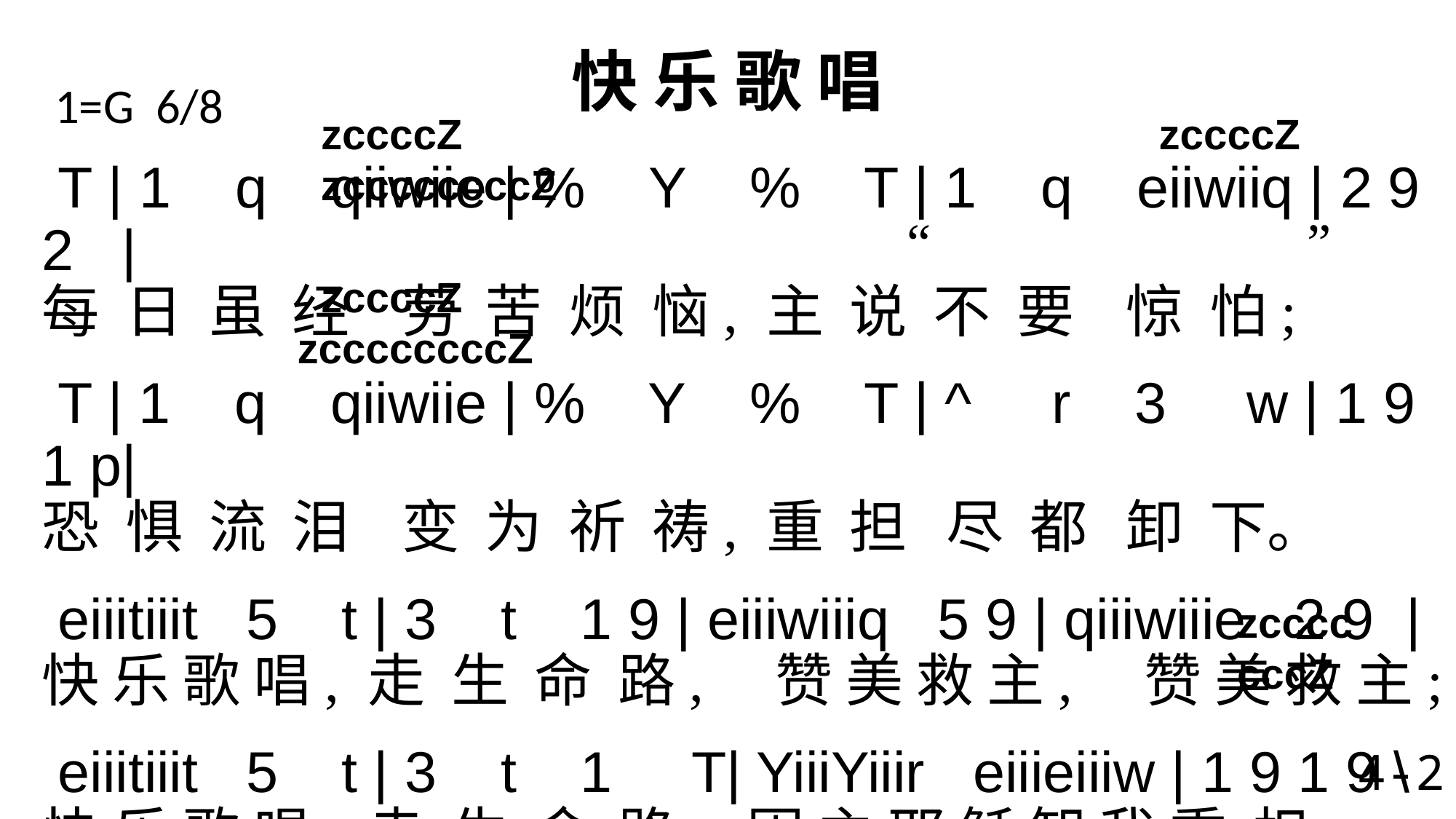

# 快 乐 歌 唱
1=G  6/8
  zccccZ                                                           zccccZ           zccccccccZ

 T | 1    q    qiiwiie | %    Y    %    T | 1    q    eiiwiiq | 2 9  2   |
每  日  虽  经    劳  苦  烦  恼, 主  说  不  要    惊  怕;
T | 1    q    qiiwiie | %    Y    %    T | ^     r    3     w | 1 9  1 p|
恐  惧  流  泪    变  为  祈  祷, 重  担   尽  都   卸  下。
eiiitiiit   5    t | 3    t    1 9 | eiiiwiiiq   5 9 | qiiiwiiie   2 9  |
快 乐 歌 唱, 走  生  命  路,    赞 美 救 主,    赞 美 救 主;
eiiitiiit   5    t | 3    t    1     T| YiiiYiiir   eiiieiiiw | 1 9 1 9 \
快 乐 歌 唱, 走  生  命  路,  因 主 耶 稣 卸 我 重  担。
“                            ”
  zccccZ                                                                              zccccccccZ
zcccccccZ
4-2